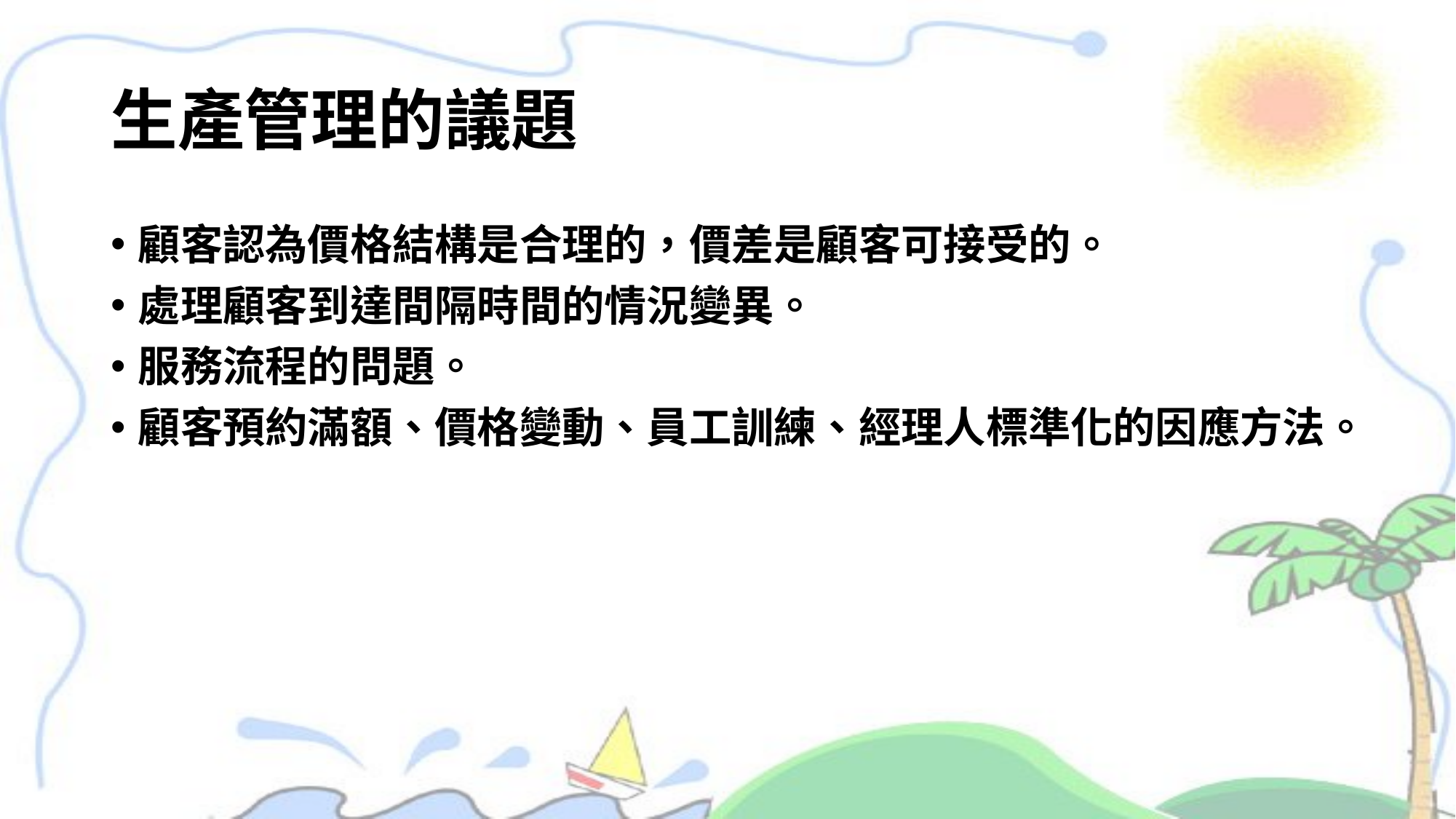

# 生產管理的議題
顧客認為價格結構是合理的，價差是顧客可接受的。
處理顧客到達間隔時間的情況變異。
服務流程的問題。
顧客預約滿額、價格變動、員工訓練、經理人標準化的因應方法。